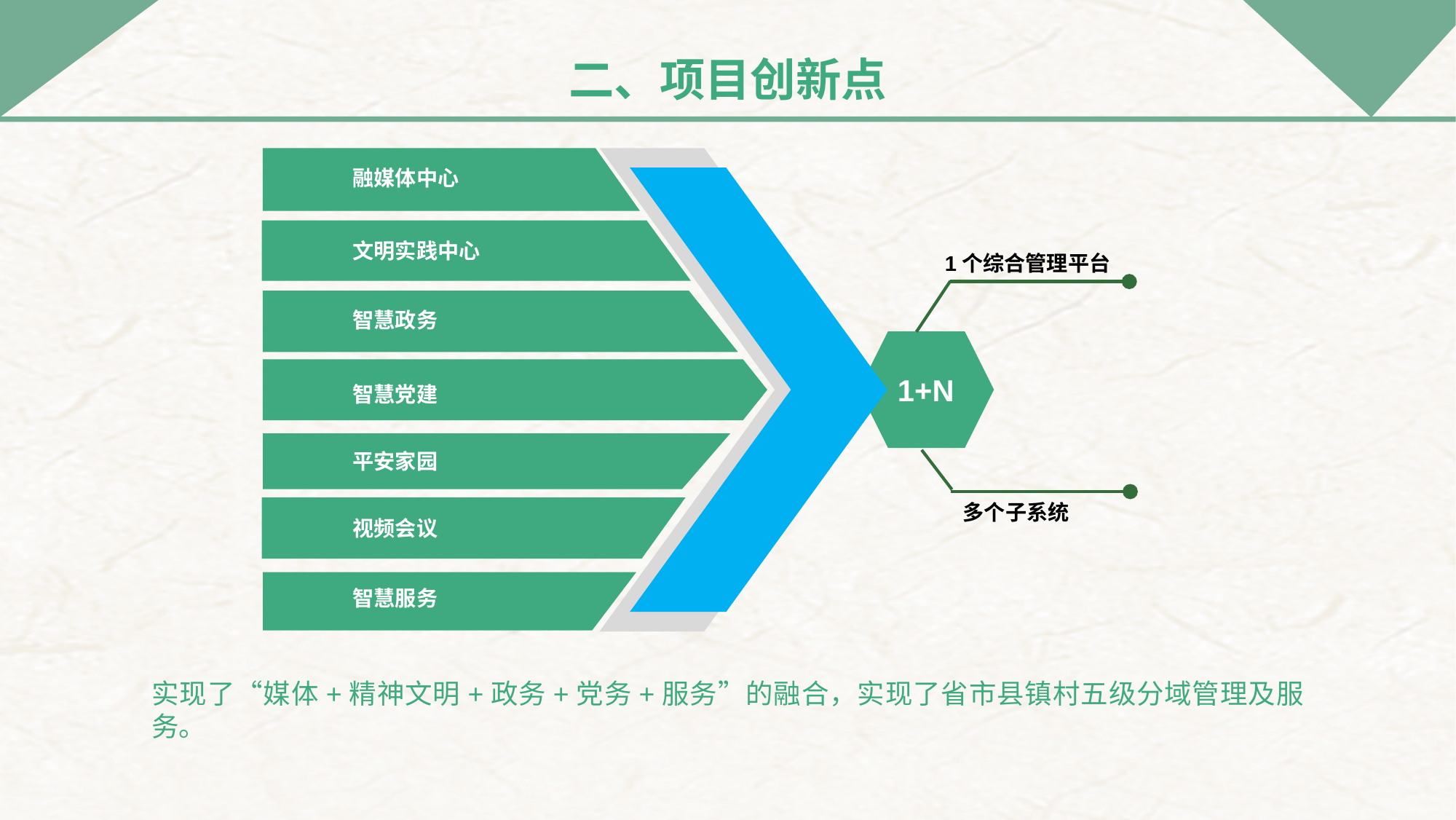

二、项目创新点

融媒体中心

文明实践中心
1个综合管理平台

智慧政务

1+N
智慧党建

平安家园
多个子系统

视频会议

智慧服务
实现了“媒体+精神文明+政务+党务+服务”的融合，实现了省市县镇村五级分域管理及服务。